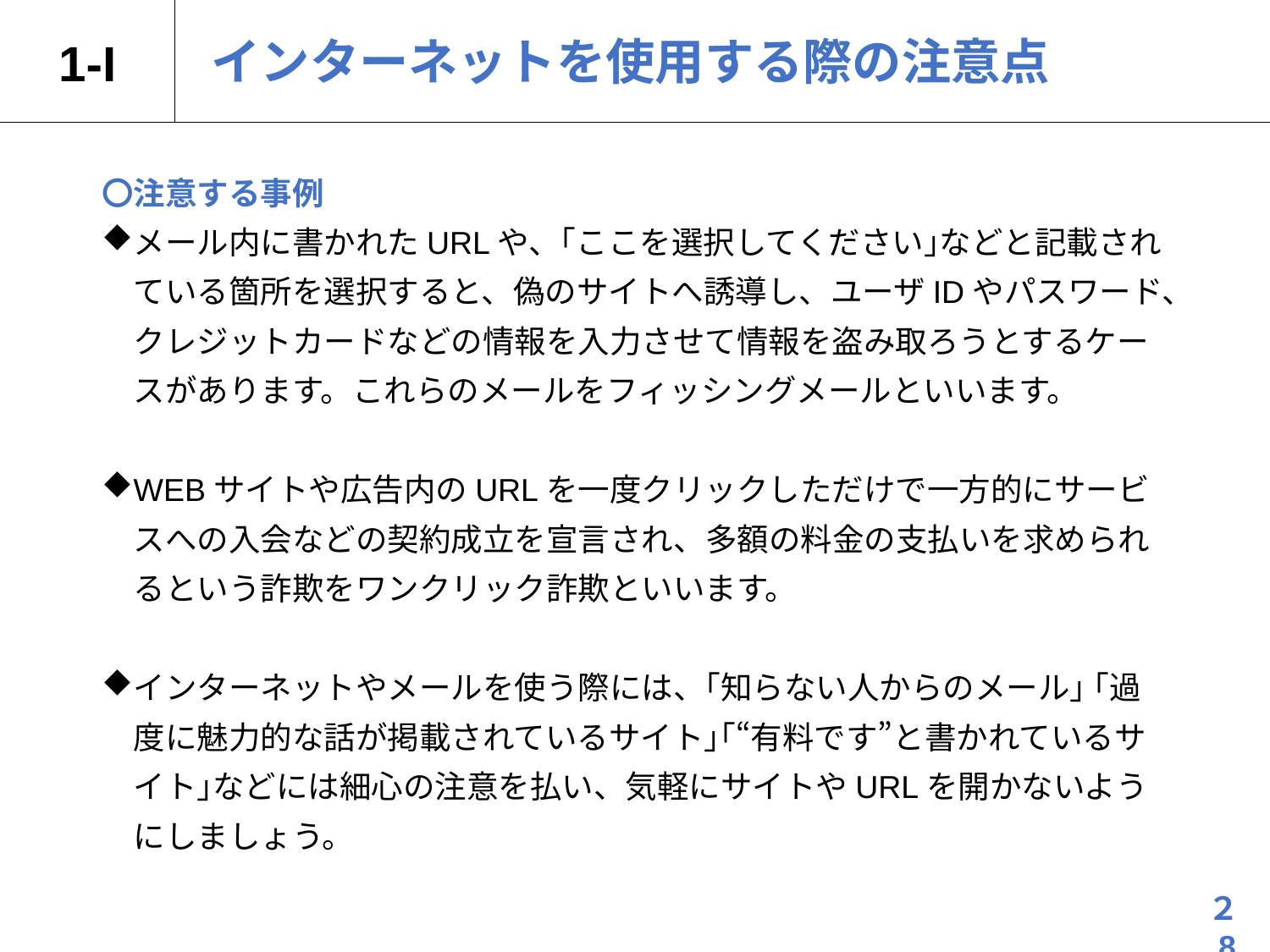

# 1-I
インターネットを使用する際の注意点
〇注意する事例
メール内に書かれたURLや、｢ここを選択してください｣などと記載されている箇所を選択すると、偽のサイトへ誘導し、ユーザIDやパスワード、クレジットカードなどの情報を入力させて情報を盗み取ろうとするケースがあります。これらのメールをフィッシングメールといいます。

WEBサイトや広告内のURLを一度クリックしただけで一方的にサービスへの入会などの契約成立を宣言され、多額の料金の支払いを求められるという詐欺をワンクリック詐欺といいます。

インターネットやメールを使う際には、｢知らない人からのメール｣ ｢過度に魅力的な話が掲載されているサイト｣｢“有料です”と書かれているサイト｣などには細心の注意を払い、気軽にサイトやURLを開かないようにしましょう。

２8